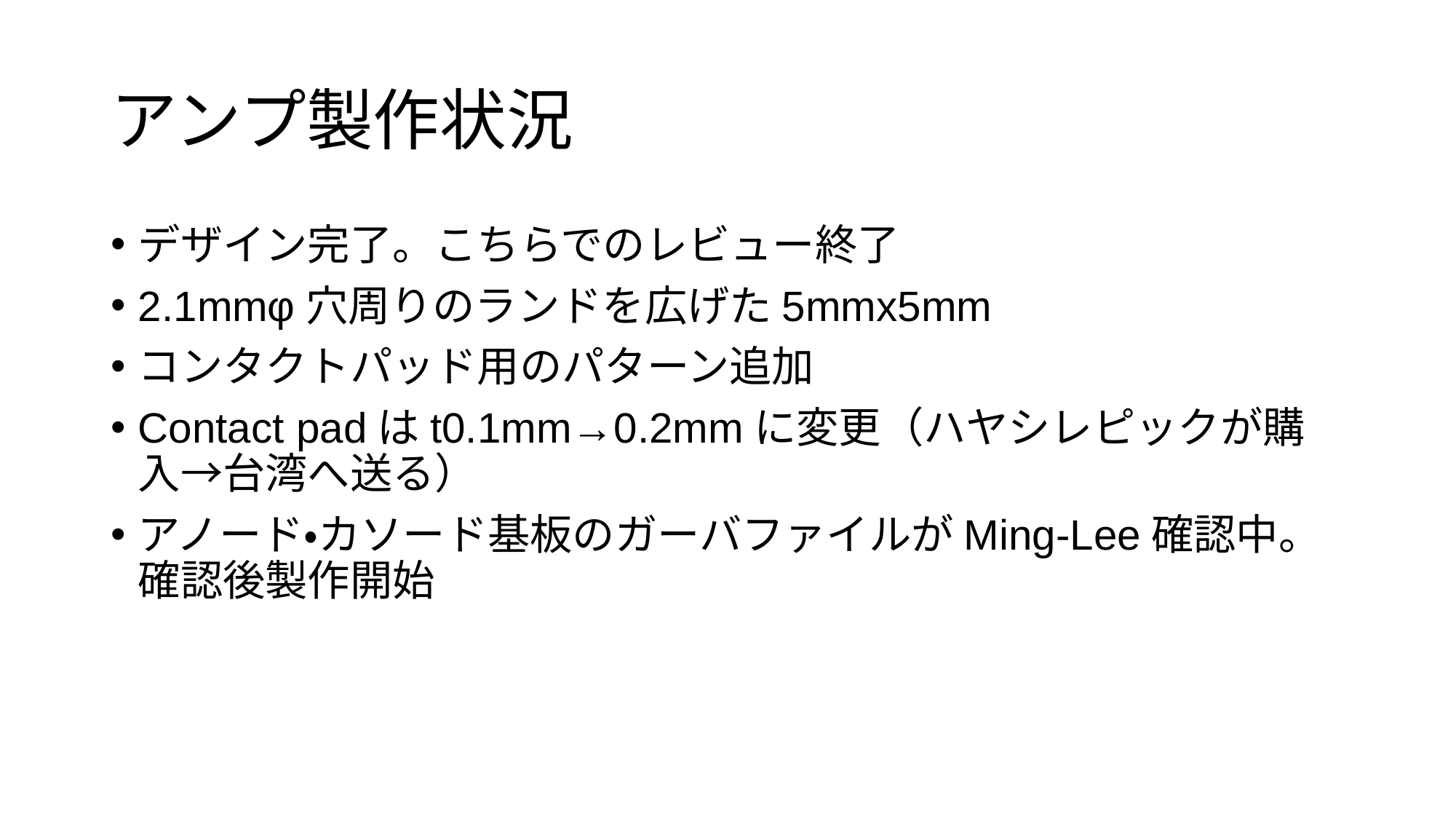

# アンプ製作状況
デザイン完了。こちらでのレビュー終了
2.1mmφ穴周りのランドを広げた5mmx5mm
コンタクトパッド用のパターン追加
Contact padはt0.1mm→0.2mmに変更（ハヤシレピックが購入→台湾へ送る）
アノード・カソード基板のガーバファイルがMing-Lee確認中。確認後製作開始